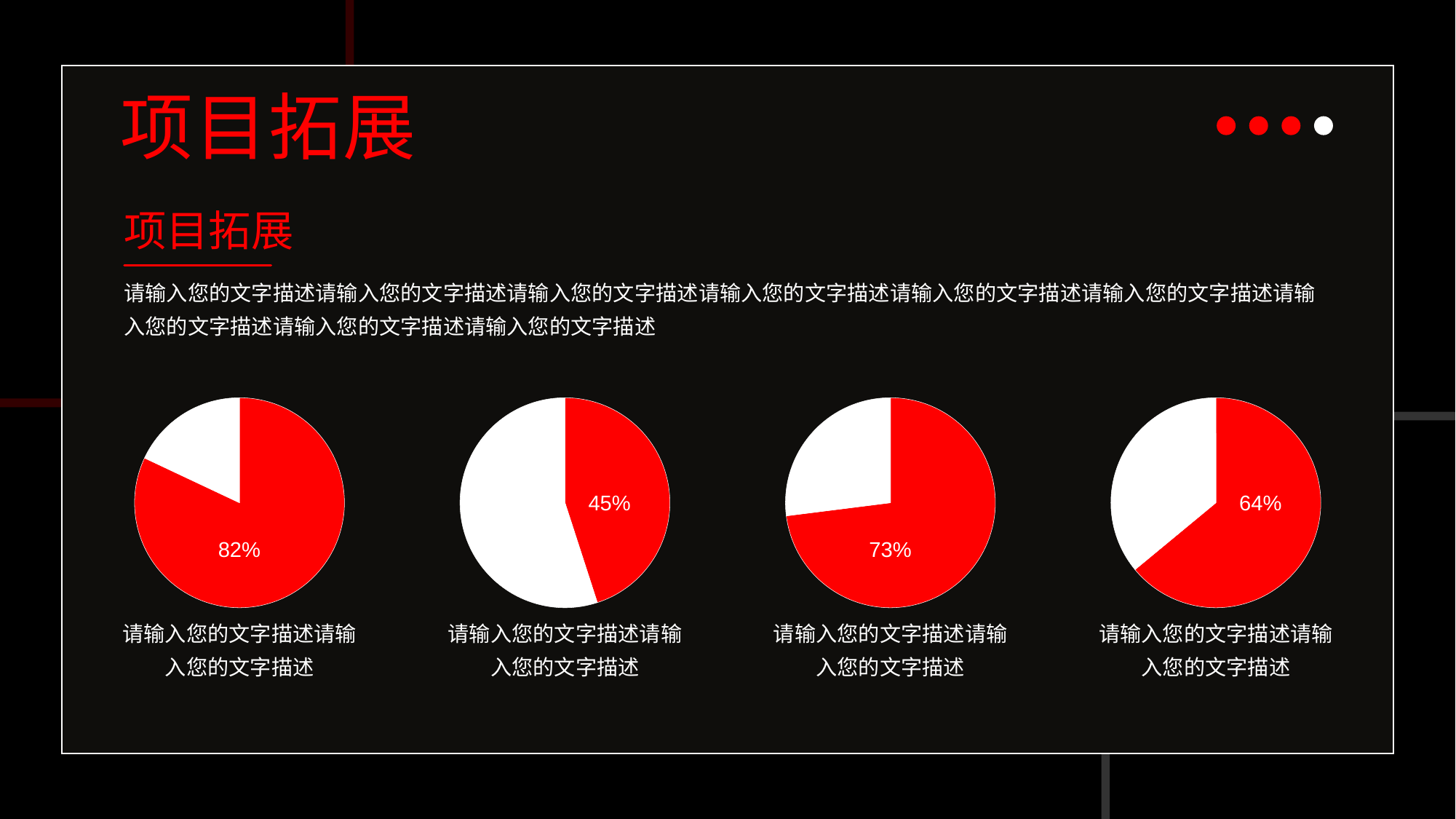

项目拓展

项目拓展
请输入您的文字描述请输入您的文字描述请输入您的文字描述请输入您的文字描述请输入您的文字描述请输入您的文字描述请输入您的文字描述请输入您的文字描述请输入您的文字描述

### Chart

| Category | 销售额 |
|---|---|
| 第一季度 | 8.2 |
| 第二季度 | 1.8 |

### Chart

| Category | 销售额 |
|---|---|
| 第一季度 | 4.5 |
| 第二季度 | 5.5 |

### Chart

| Category | 销售额 |
|---|---|
| 第一季度 | 7.3 |
| 第二季度 | 2.7 |

### Chart

| Category | 销售额 |
|---|---|
| 第一季度 | 6.4 |
| 第二季度 | 3.6 |
45%
64%
82%
73%
请输入您的文字描述请输入您的文字描述
请输入您的文字描述请输入您的文字描述
请输入您的文字描述请输入您的文字描述
请输入您的文字描述请输入您的文字描述